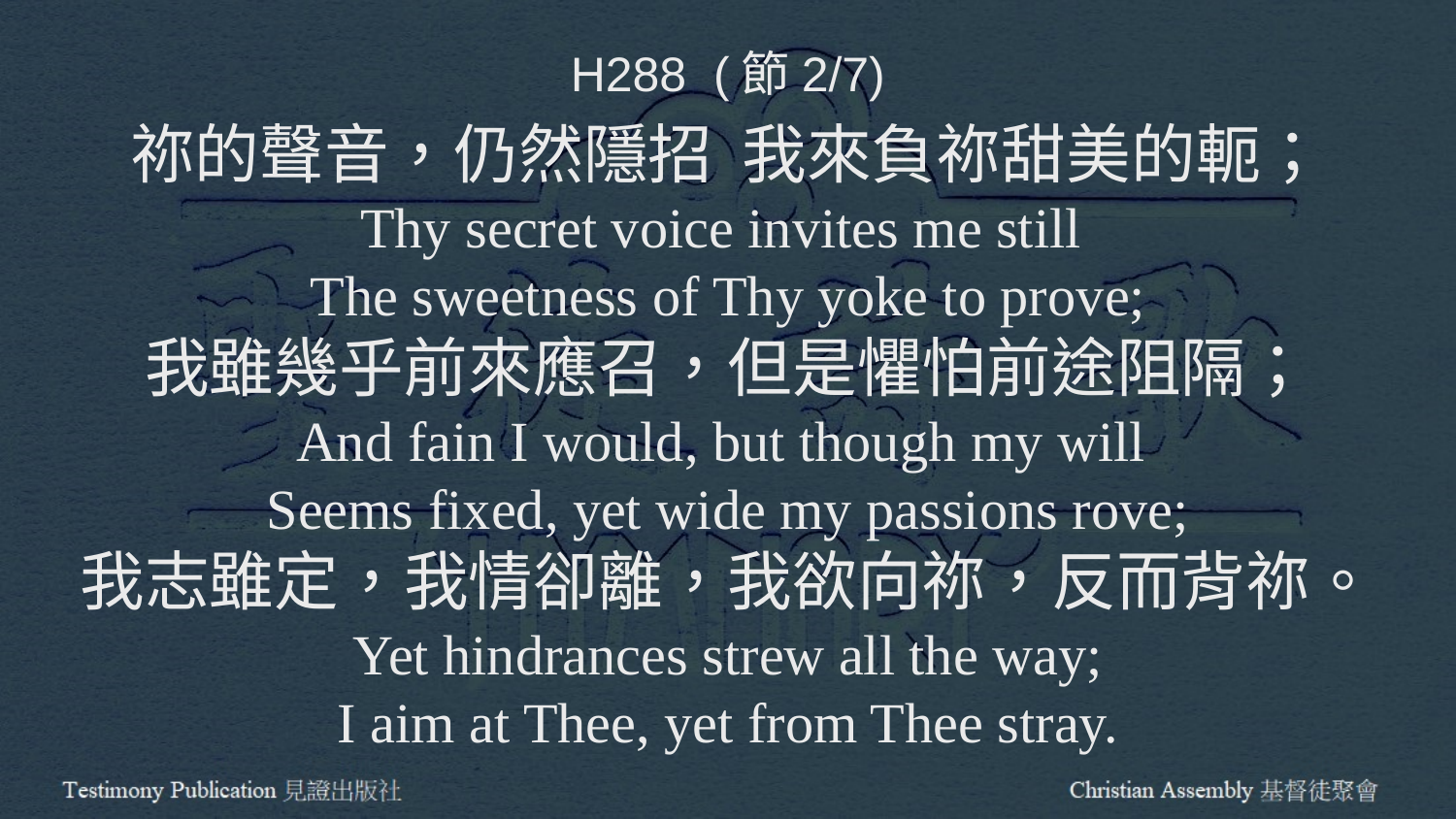

H288  (節2/7)
祢的聲音，仍然隱招  我來負祢甜美的軛；
Thy secret voice invites me still
The sweetness of Thy yoke to prove;
我雖幾乎前來應召，但是懼怕前途阻隔；
And fain I would, but though my will
Seems fixed, yet wide my passions rove;
我志雖定，我情卻離，我欲向祢，反而背祢。
Yet hindrances strew all the way;
I aim at Thee, yet from Thee stray.